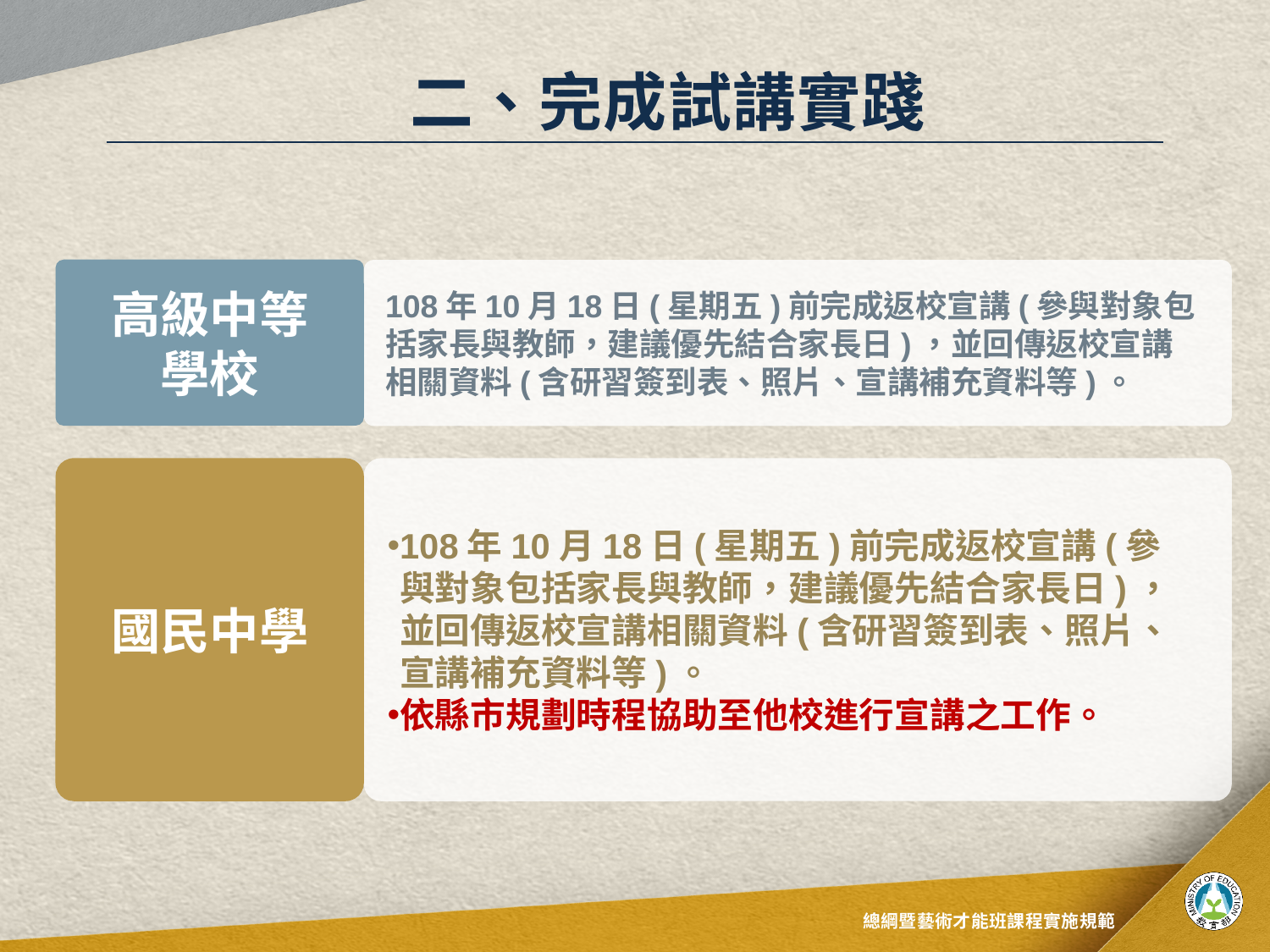

二、完成試講實踐

高級中等
學校
108年10月18日(星期五)前完成返校宣講(參與對象包括家長與教師，建議優先結合家長日)，並回傳返校宣講相關資料(含研習簽到表、照片、宣講補充資料等)。
國民中學
108年10月18日(星期五)前完成返校宣講(參與對象包括家長與教師，建議優先結合家長日)，並回傳返校宣講相關資料(含研習簽到表、照片、宣講補充資料等)。
依縣市規劃時程協助至他校進行宣講之工作。